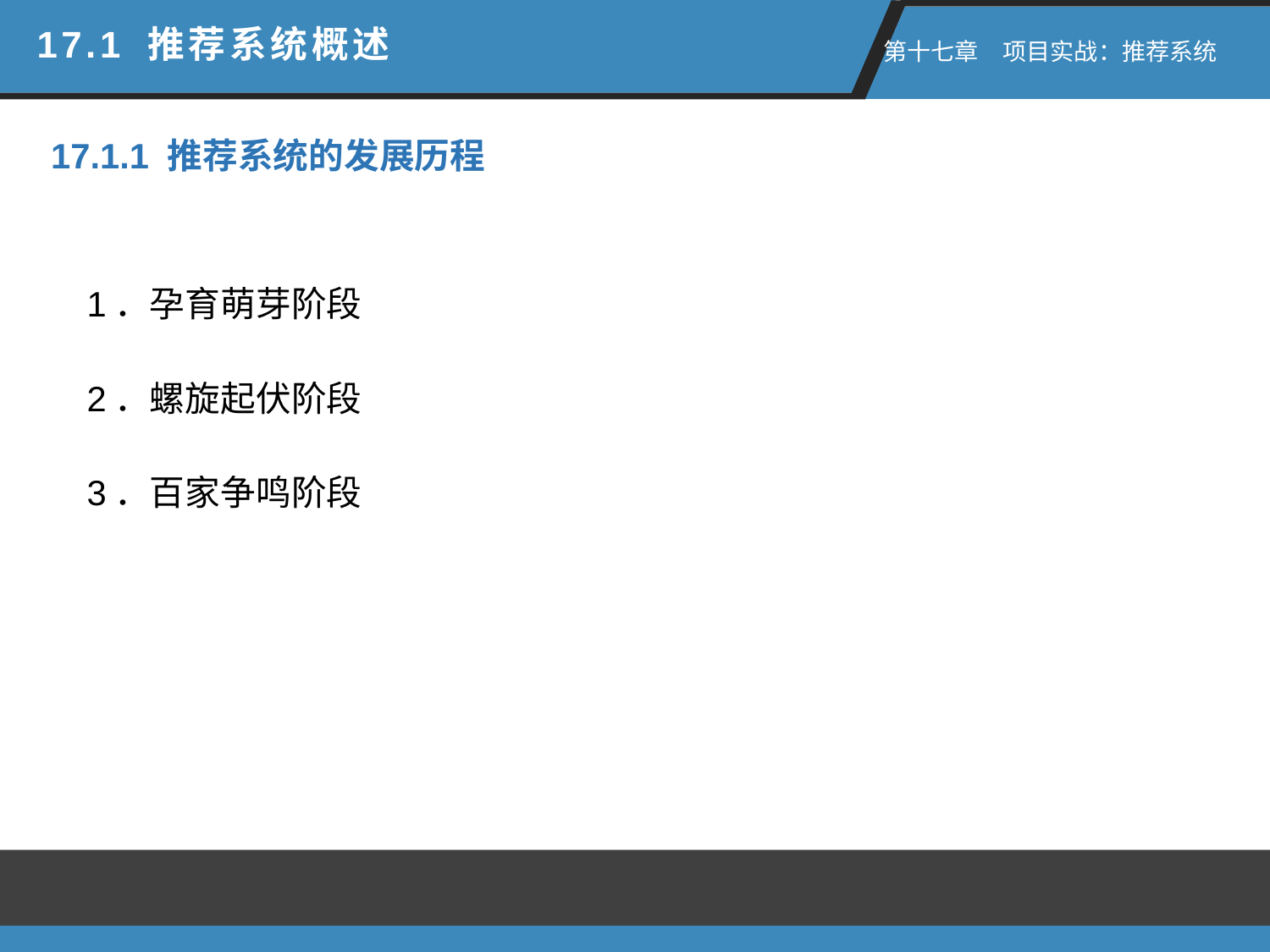

17.1 推荐系统概述
  第十七章　项目实战：推荐系统
17.1.1 推荐系统的发展历程
1．孕育萌芽阶段
2．螺旋起伏阶段
3．百家争鸣阶段